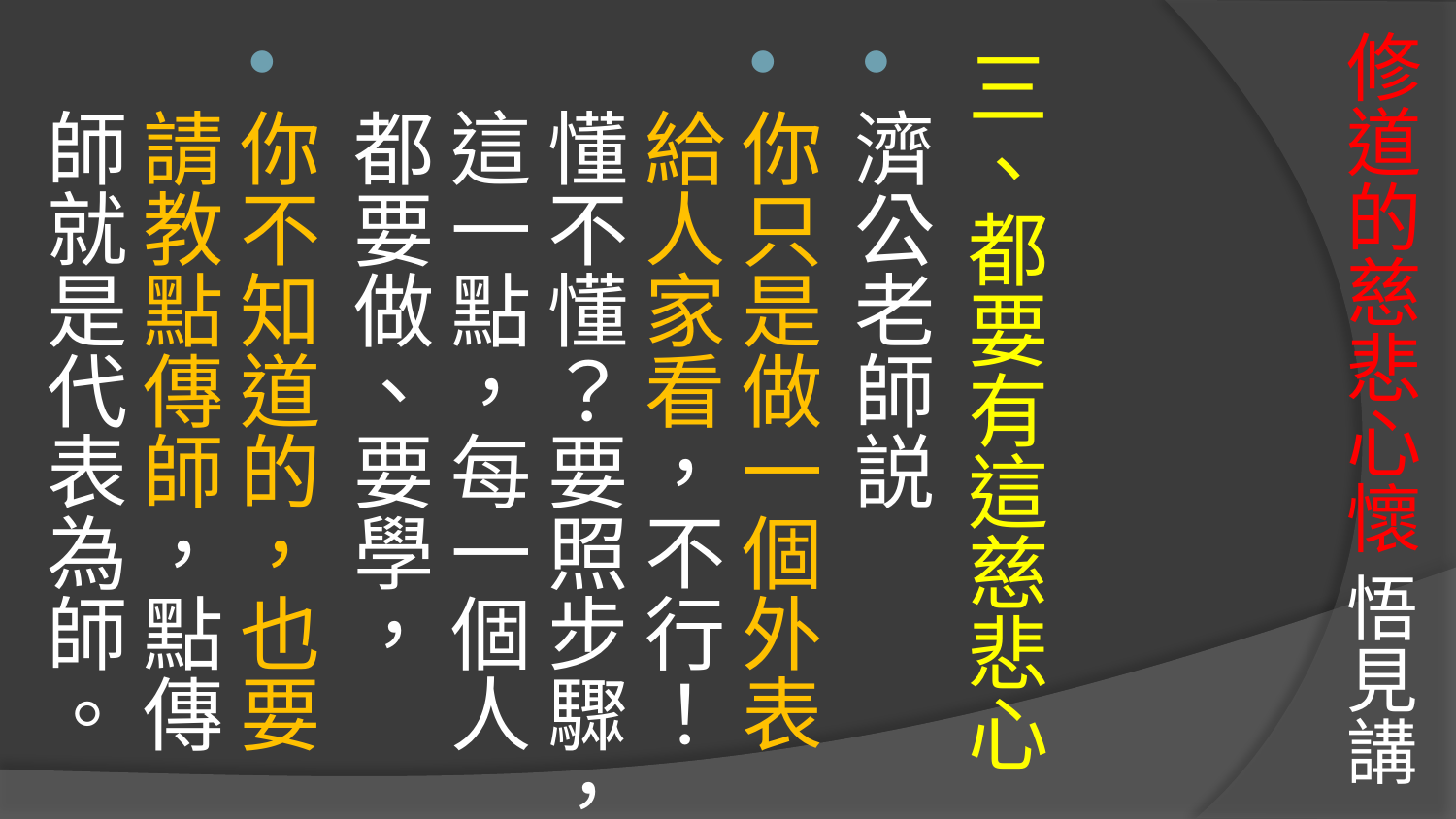

# 修道的慈悲心懷 悟見講
三、都要有這慈悲心
濟公老師説
你只是做一個外表給人家看，不行！懂不懂？要照步驟，這一點，每一個人都要做、要學，
你不知道的，也要請教點傳師，點傳師就是代表為師。